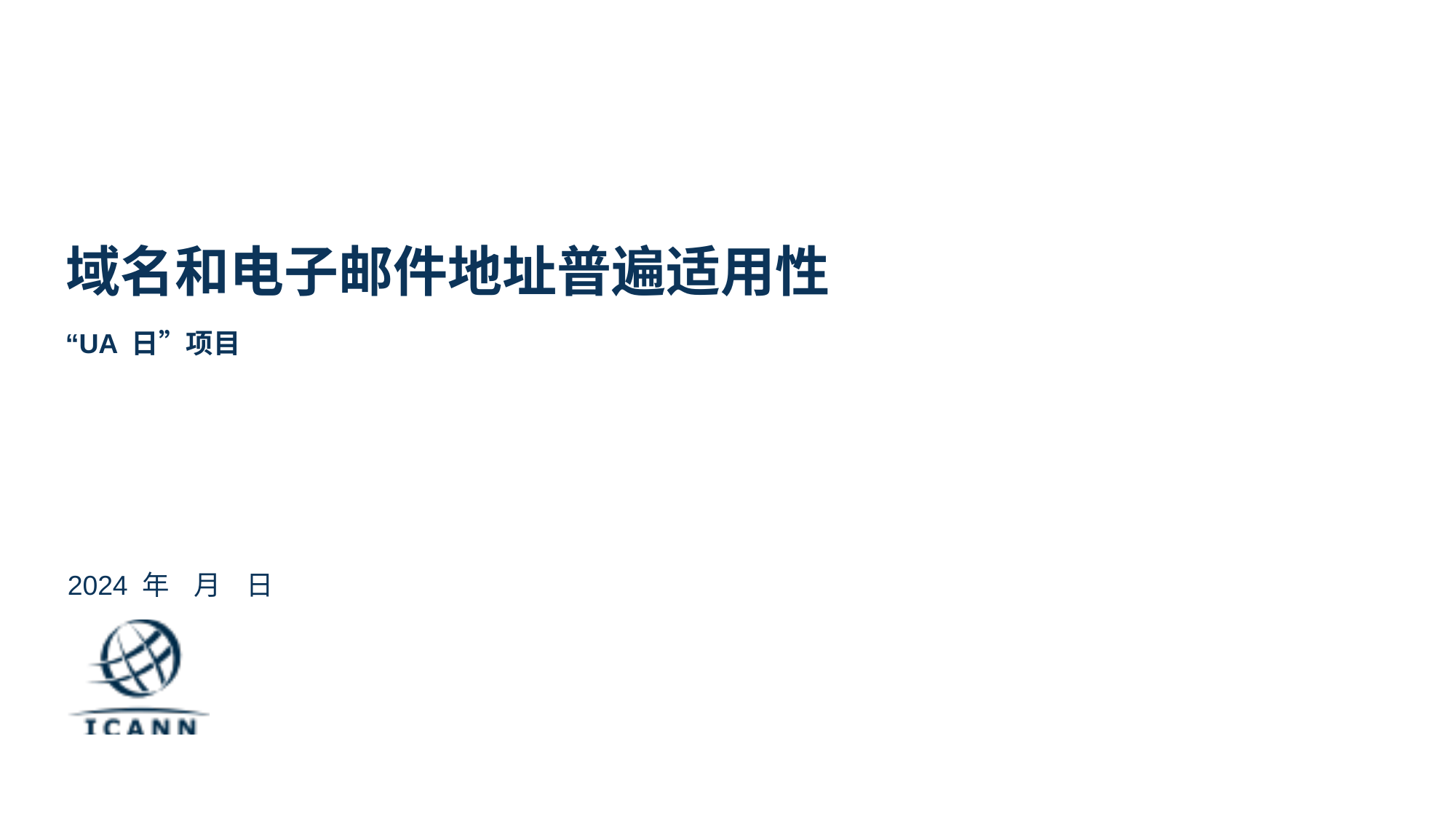

# 域名和电子邮件地址普遍适用性

“UA 日”项目

2024 年    月    日